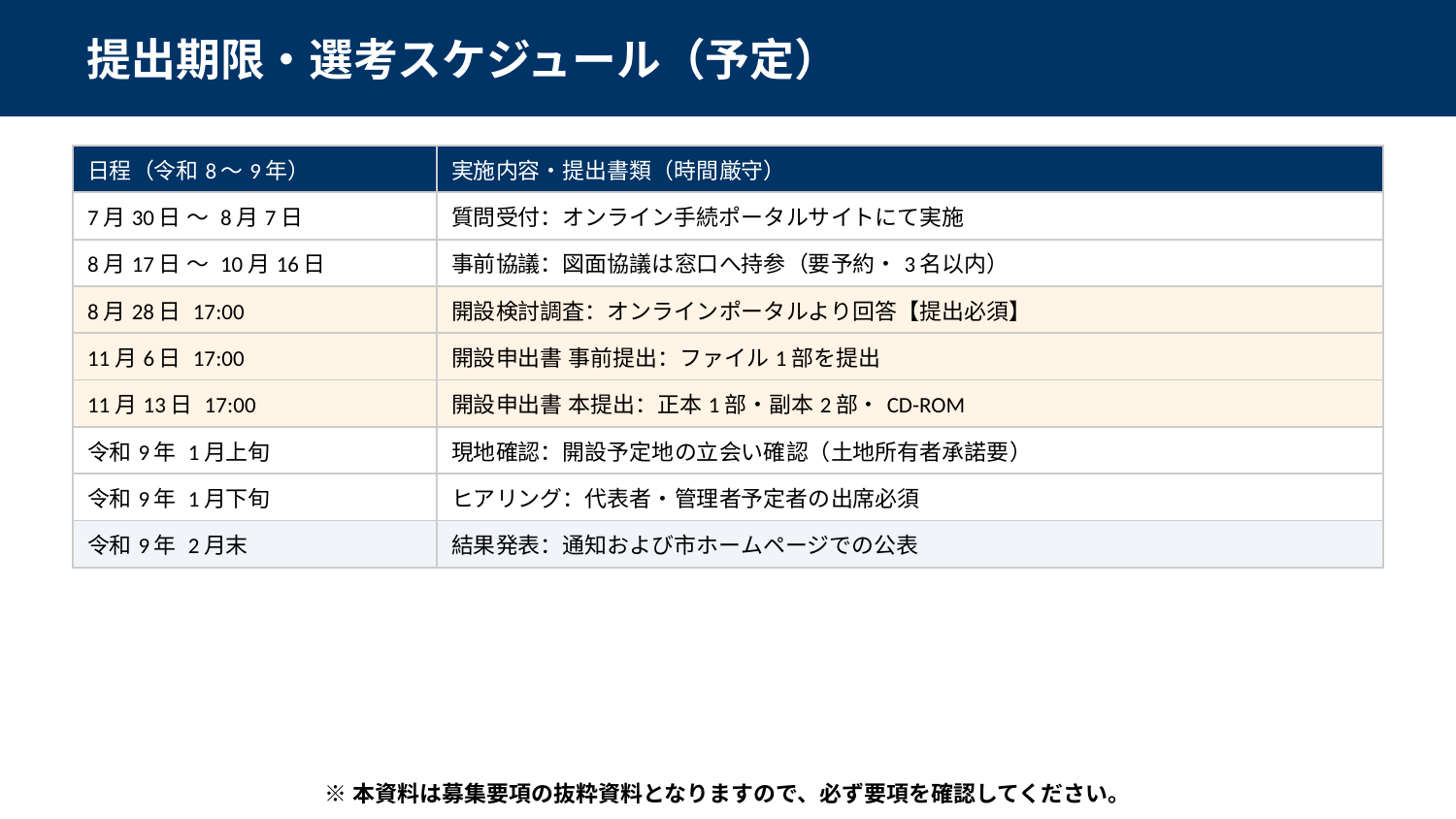

提出期限・選考スケジュール（予定）
| 日程（令和8〜9年） | 実施内容・提出書類（時間厳守） |
| --- | --- |
| 7月30日 〜 8月7日 | 質問受付：オンライン手続ポータルサイトにて実施 |
| 8月17日 〜 10月16日 | 事前協議：図面協議は窓口へ持参（要予約・3名以内） |
| 8月28日 17:00 | 開設検討調査：オンラインポータルより回答【提出必須】 |
| 11月6日 17:00 | 開設申出書 事前提出：ファイル1部を提出 |
| 11月13日 17:00 | 開設申出書 本提出：正本1部・副本2部・CD-ROM |
| 令和9年 1月上旬 | 現地確認：開設予定地の立会い確認（土地所有者承諾要） |
| 令和9年 1月下旬 | ヒアリング：代表者・管理者予定者の出席必須 |
| 令和9年 2月末 | 結果発表：通知および市ホームページでの公表 |
※本資料は募集要項の抜粋資料となりますので、必ず要項を確認してください。